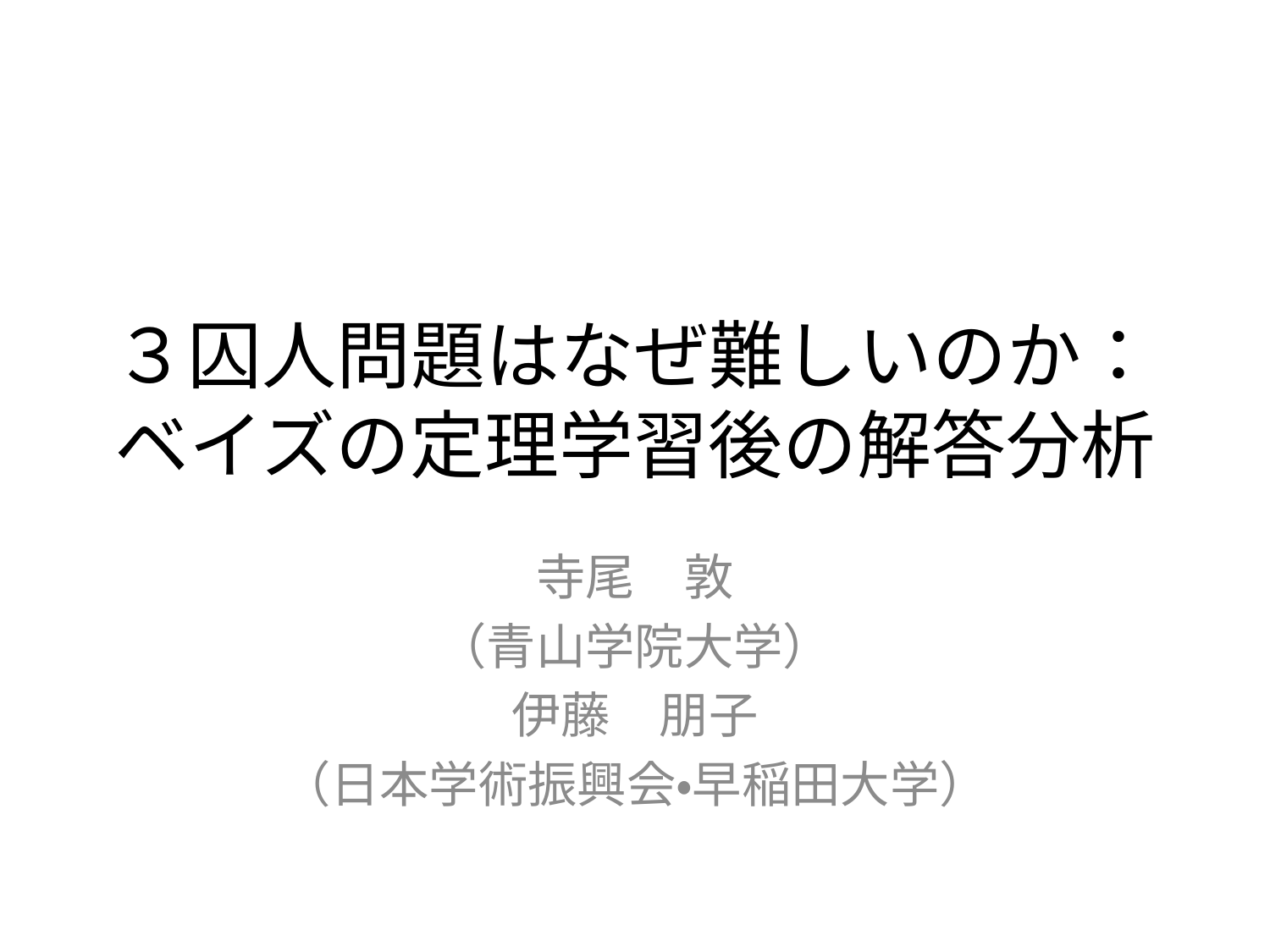

# ３囚人問題はなぜ難しいのか： ベイズの定理学習後の解答分析
寺尾　敦
（青山学院大学）
伊藤　朋子
（日本学術振興会・早稲田大学）